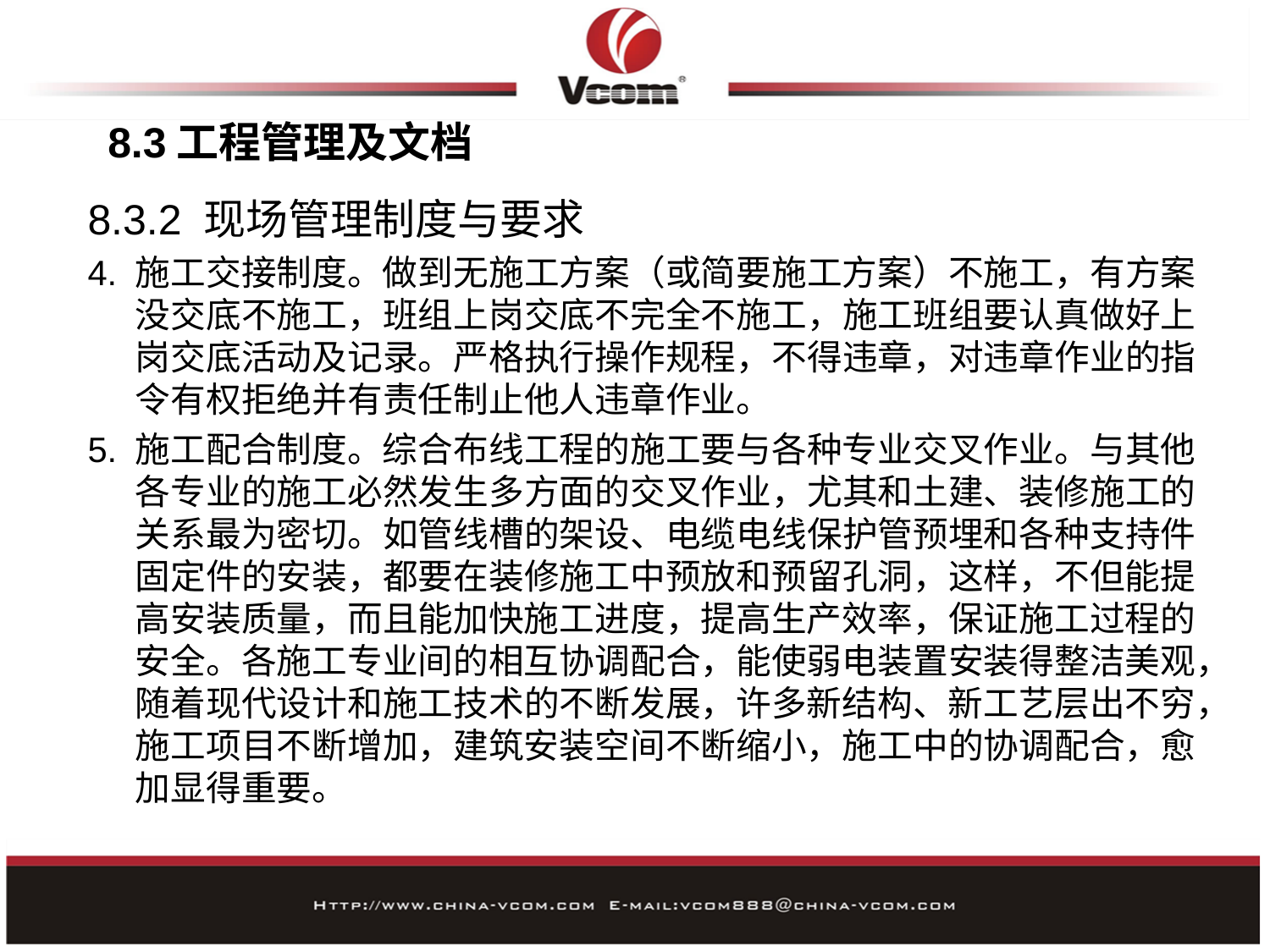

# 8.3工程管理及文档
8.3.2 现场管理制度与要求
4. 施工交接制度。做到无施工方案（或简要施工方案）不施工，有方案没交底不施工，班组上岗交底不完全不施工，施工班组要认真做好上岗交底活动及记录。严格执行操作规程，不得违章，对违章作业的指令有权拒绝并有责任制止他人违章作业。
5. 施工配合制度。综合布线工程的施工要与各种专业交叉作业。与其他各专业的施工必然发生多方面的交叉作业，尤其和土建、装修施工的关系最为密切。如管线槽的架设、电缆电线保护管预埋和各种支持件固定件的安装，都要在装修施工中预放和预留孔洞，这样，不但能提高安装质量，而且能加快施工进度，提高生产效率，保证施工过程的安全。各施工专业间的相互协调配合，能使弱电装置安装得整洁美观，随着现代设计和施工技术的不断发展，许多新结构、新工艺层出不穷，施工项目不断增加，建筑安装空间不断缩小，施工中的协调配合，愈加显得重要。